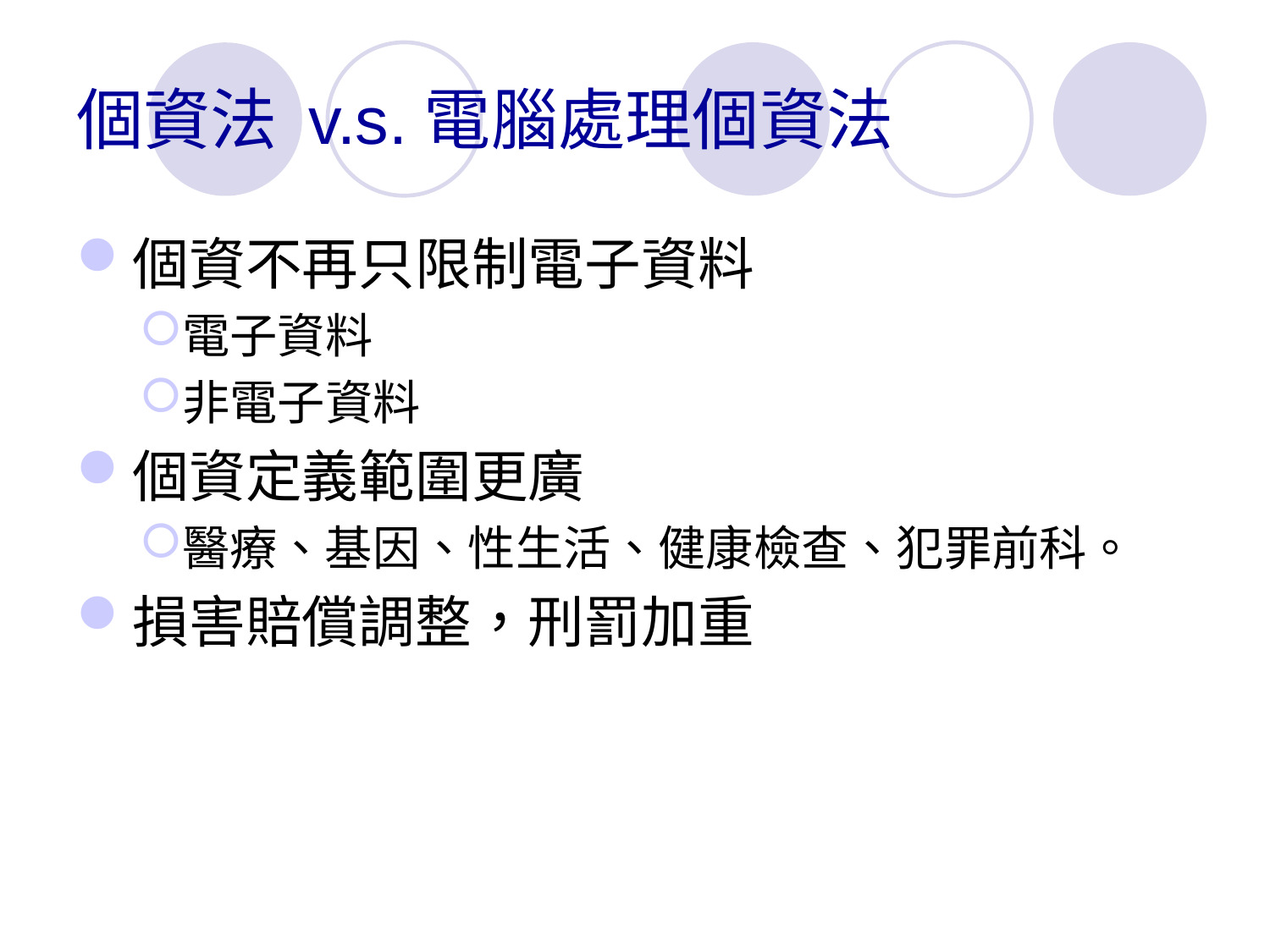

# 個資法 v.s.電腦處理個資法
個資不再只限制電子資料
電子資料
非電子資料
個資定義範圍更廣
醫療、基因、性生活、健康檢查、犯罪前科。
損害賠償調整，刑罰加重